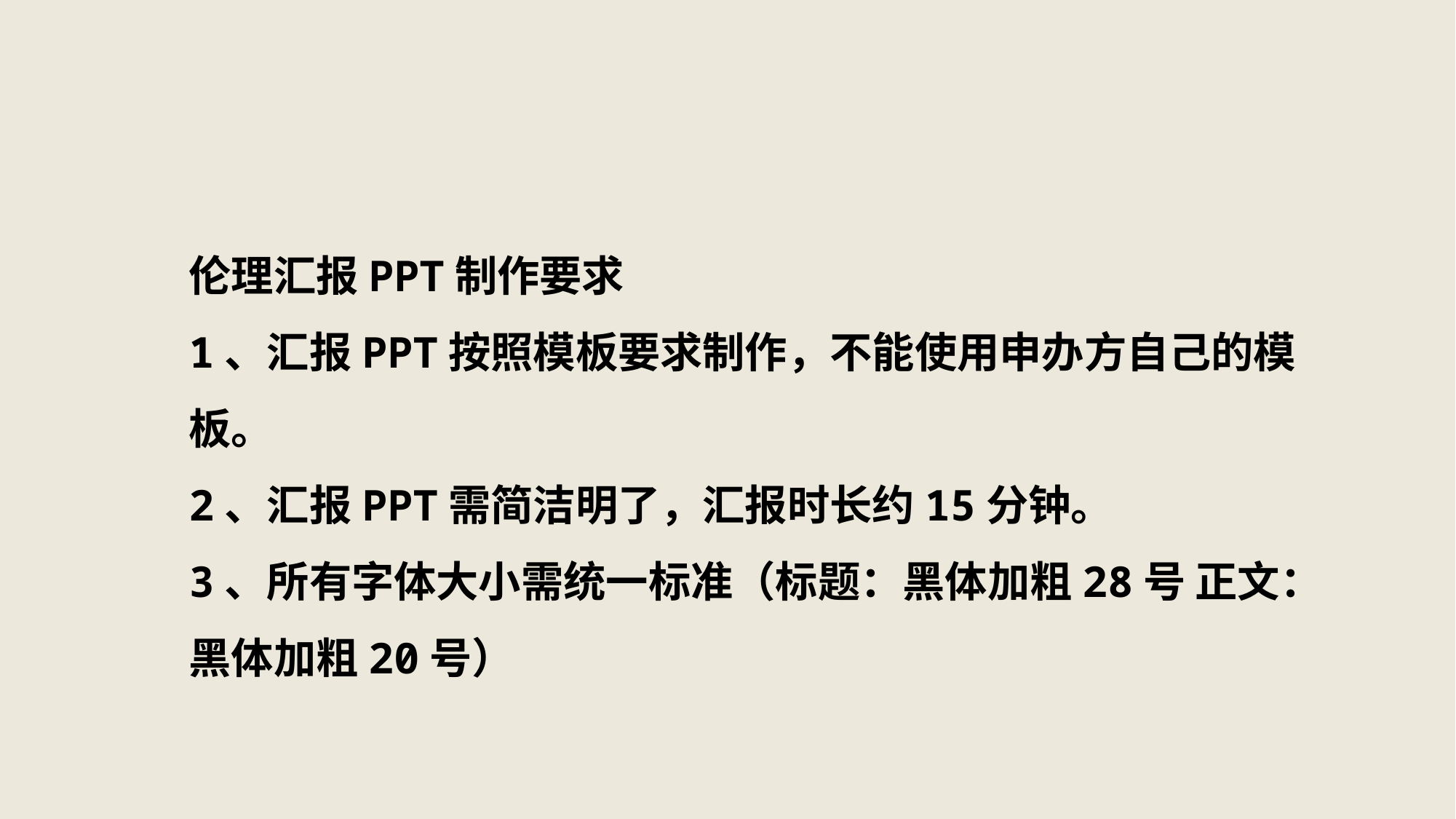

伦理汇报PPT制作要求
1、汇报PPT按照模板要求制作，不能使用申办方自己的模板。
2、汇报PPT需简洁明了，汇报时长约15分钟。
3、所有字体大小需统一标准（标题：黑体加粗28号 正文：黑体加粗20号）